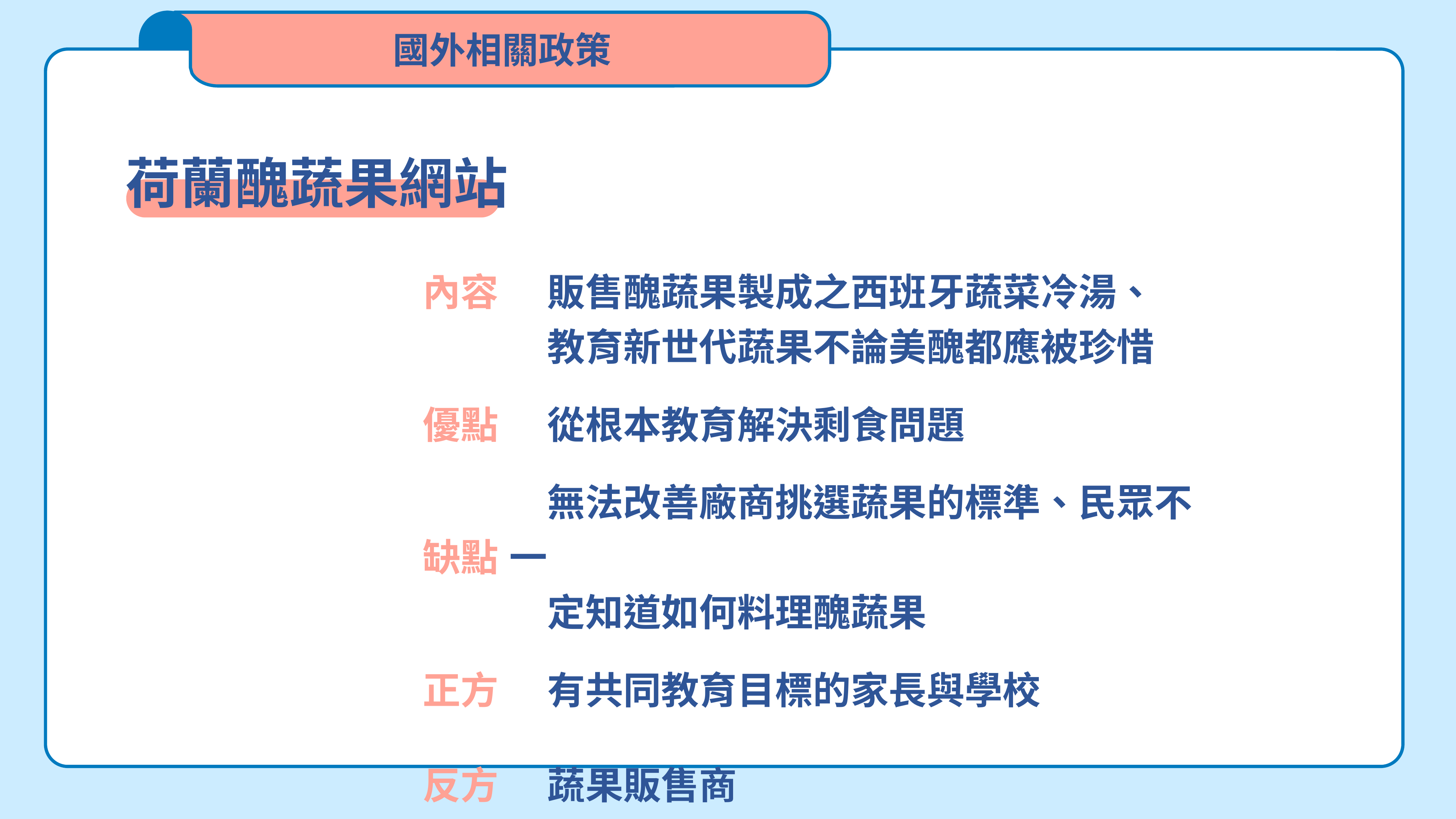

國外相關政策

荷蘭醜蔬果網站

| 內容 | 販售醜蔬果製成之西班牙蔬菜冷湯、 　教育新世代蔬果不論美醜都應被珍惜 |
| --- | --- |
| 優點 | 從根本教育解決剩食問題 |
| 缺點 | 無法改善廠商挑選蔬果的標準、民眾不一 　定知道如何料理醜蔬果 |
| 正方 | 有共同教育目標的家長與學校 |
| 反方 | 蔬果販售商 |